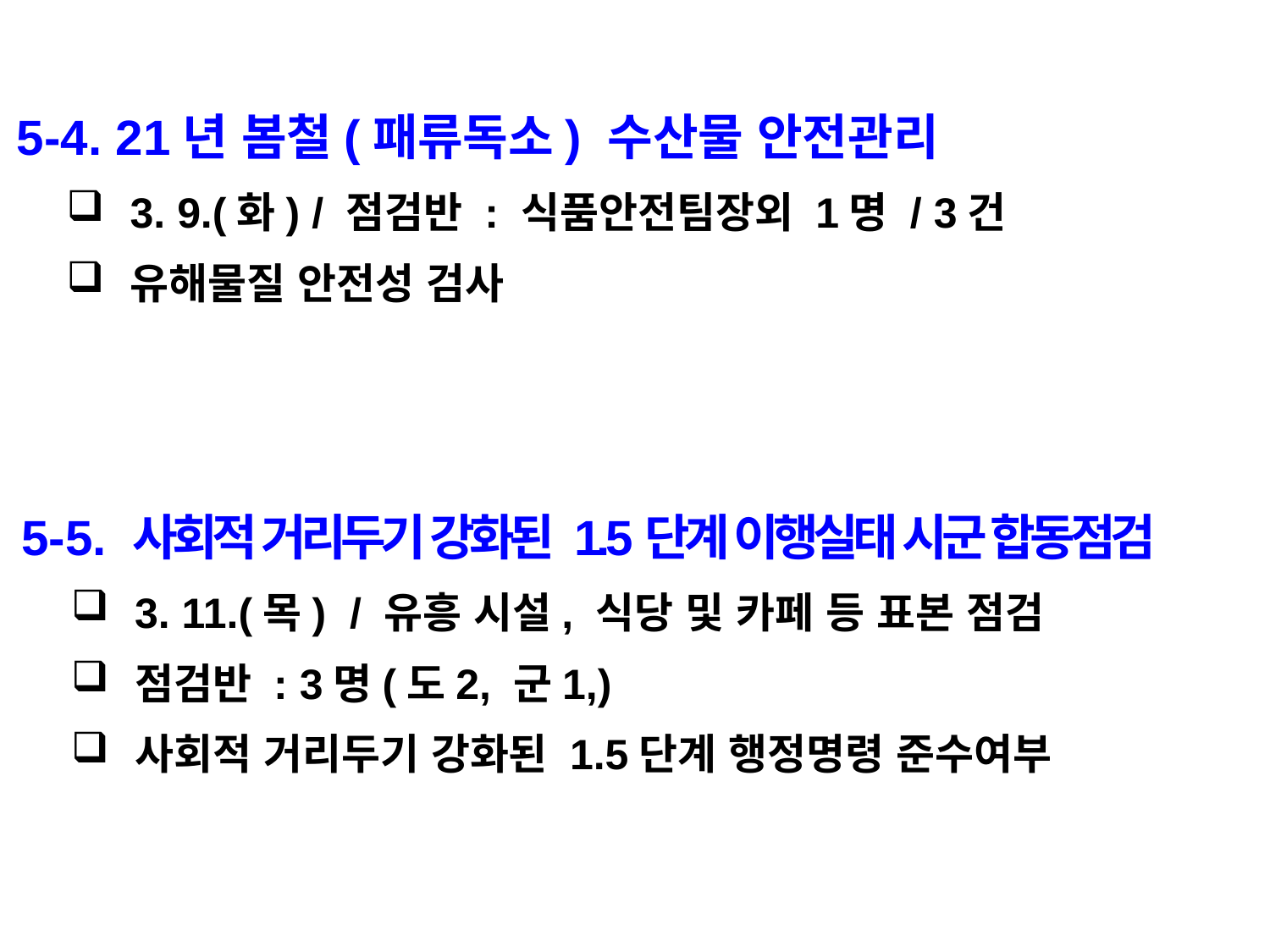

5-4. 21년 봄철(패류독소) 수산물 안전관리
3. 9.(화) / 점검반 : 식품안전팀장외 1명 / 3건
유해물질 안전성 검사
 5-5. 사회적 거리두기 강화된 1.5단계 이행실태 시군 합동점검
3. 11.(목)  / 유흥 시설, 식당 및 카페 등 표본 점검
점검반 : 3명(도2, 군1,)
사회적 거리두기 강화된 1.5단계 행정명령 준수여부